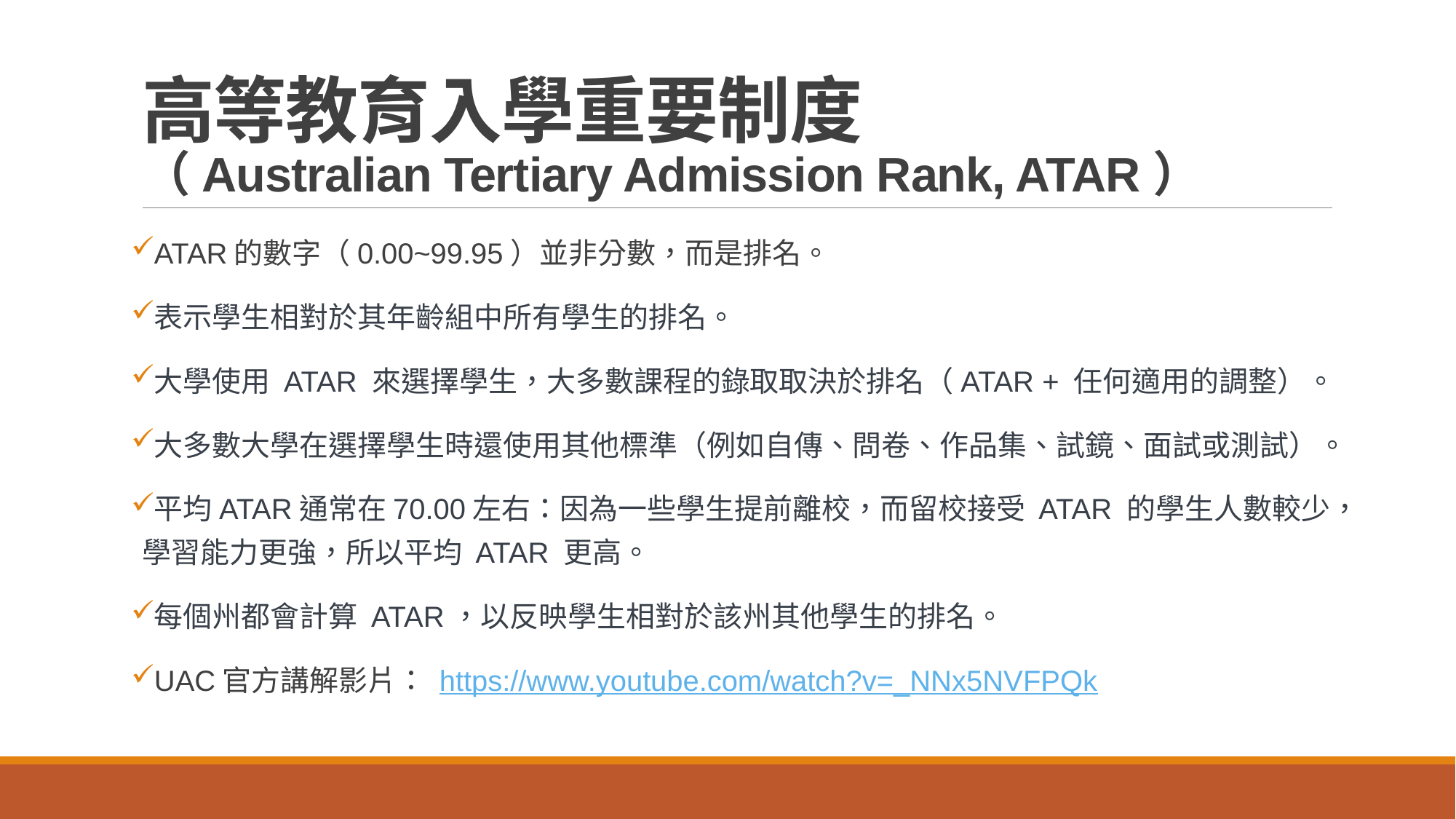

# 高等教育入學重要制度 （Australian Tertiary Admission Rank, ATAR）
ATAR的數字（0.00~99.95）並非分數，而是排名。
表示學生相對於其年齡組中所有學生的排名。
大學使用 ATAR 來選擇學生，大多數課程的錄取取決於排名（ATAR + 任何適用的調整）。
大多數大學在選擇學生時還使用其他標準（例如自傳、問卷、作品集、試鏡、面試或測試）。
平均ATAR通常在70.00左右：因為一些學生提前離校，而留校接受 ATAR 的學生人數較少，學習能力更強，所以平均 ATAR 更高。
每個州都會計算 ATAR，以反映學生相對於該州其他學生的排名。
UAC官方講解影片： https://www.youtube.com/watch?v=_NNx5NVFPQk